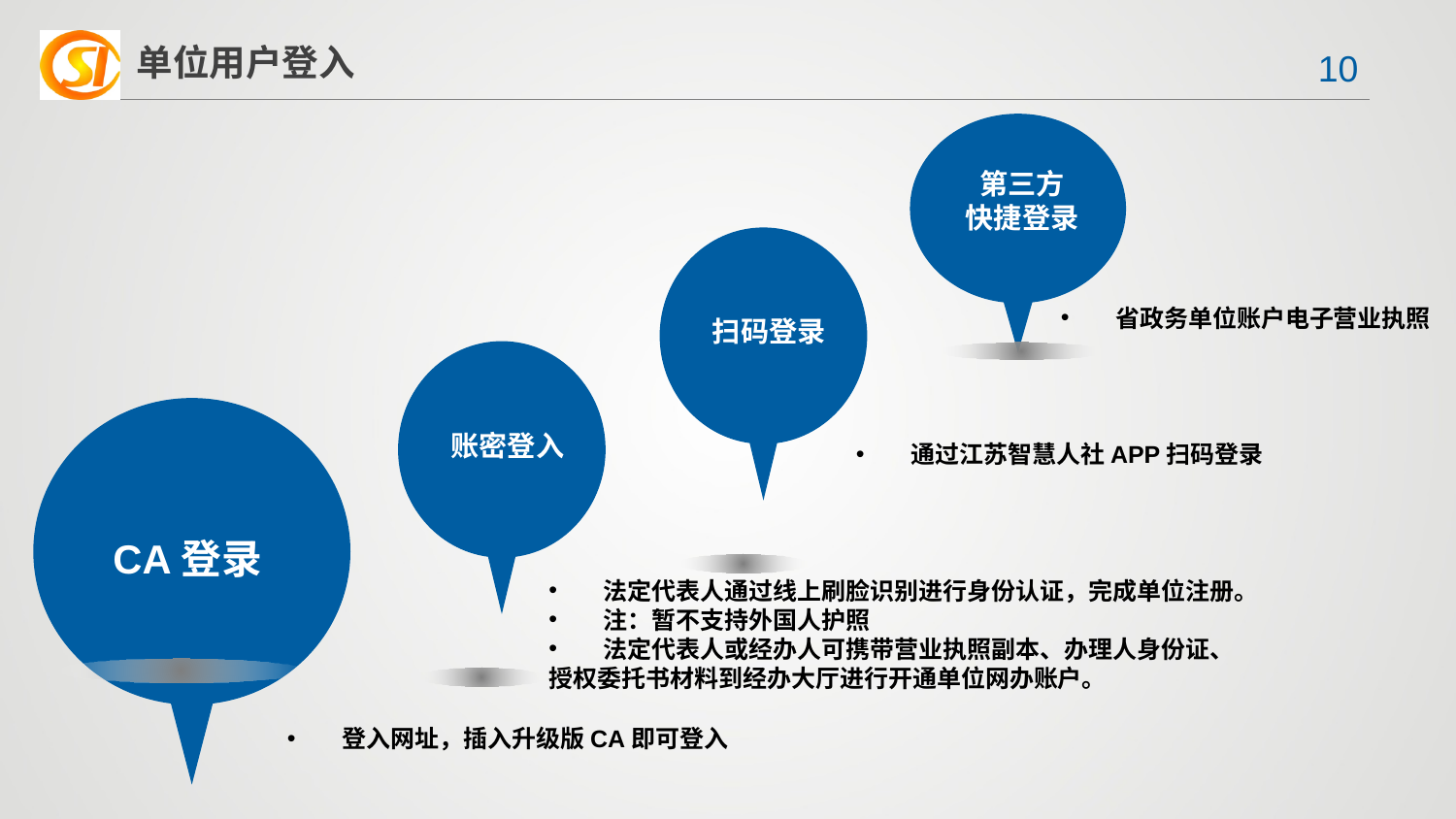

单位用户登入

第三方
快捷登录

扫码登录

省政务单位账户电子营业执照

账密登入

CA登录

通过江苏智慧人社APP扫码登录
法定代表人通过线上刷脸识别进行身份认证，完成单位注册。
注：暂不支持外国人护照
法定代表人或经办人可携带营业执照副本、办理人身份证、
授权委托书材料到经办大厅进行开通单位网办账户。

登入网址，插入升级版CA即可登入